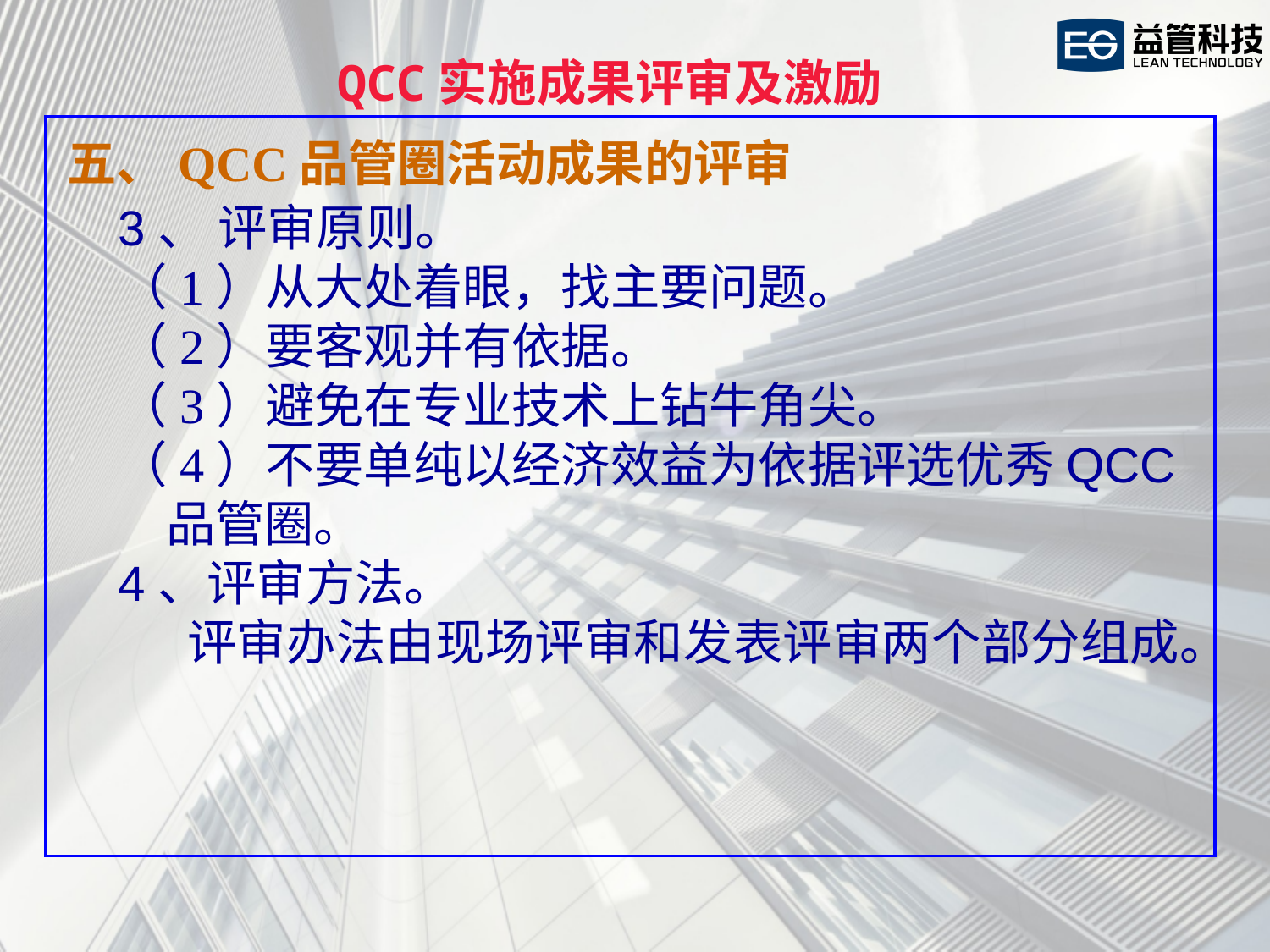

QCC实施成果评审及激励

五、QCC品管圈活动成果的评审
3、 评审原则。
（1）从大处着眼，找主要问题。
（2）要客观并有依据。
（3）避免在专业技术上钻牛角尖。
（4）不要单纯以经济效益为依据评选优秀QCC品管圈。
4、评审方法。
     评审办法由现场评审和发表评审两个部分组成。